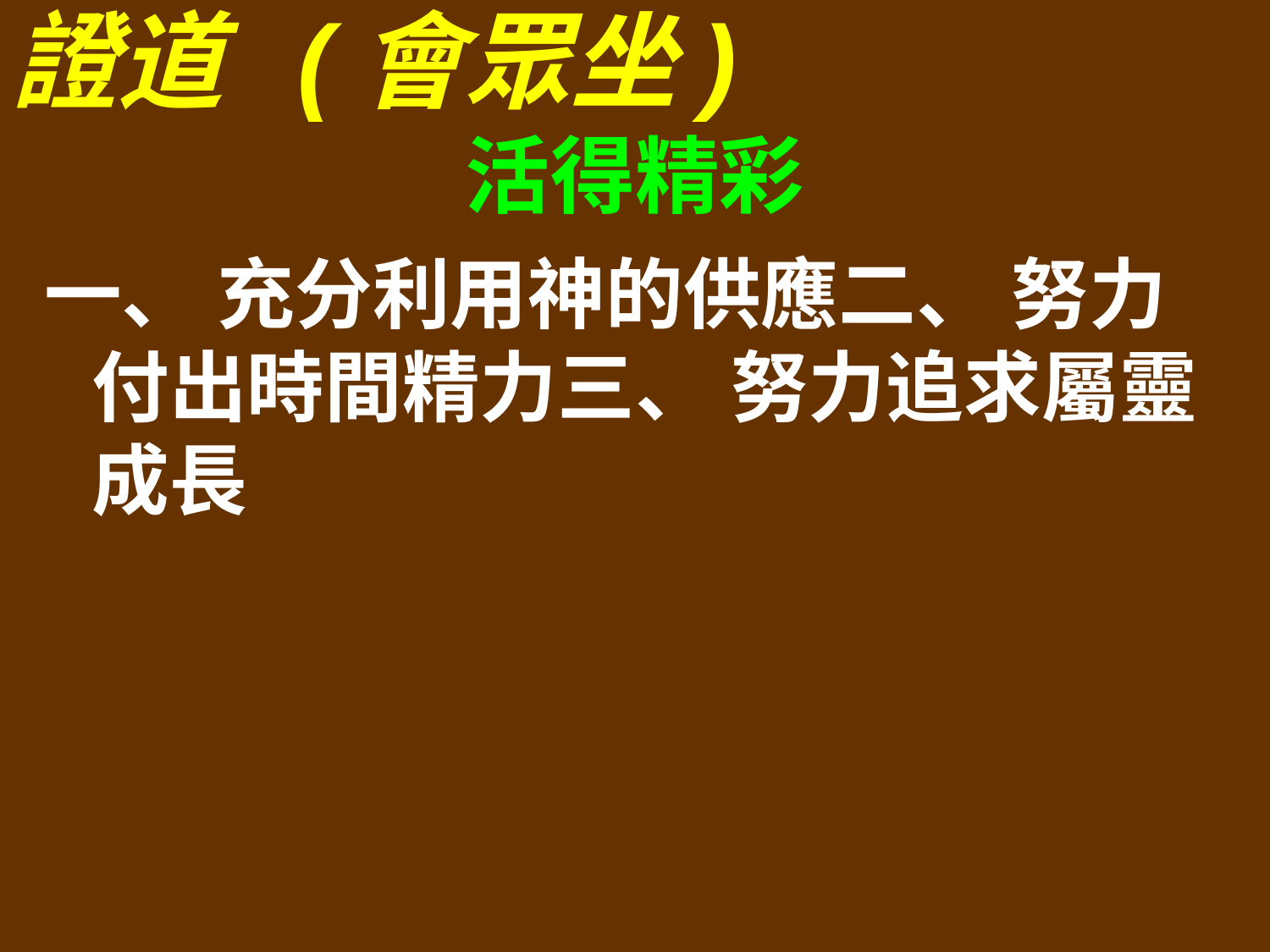

證道  (會眾坐)
活得精彩
一、 充分利用神的供應二、 努力付出時間精力三、 努力追求屬靈成長